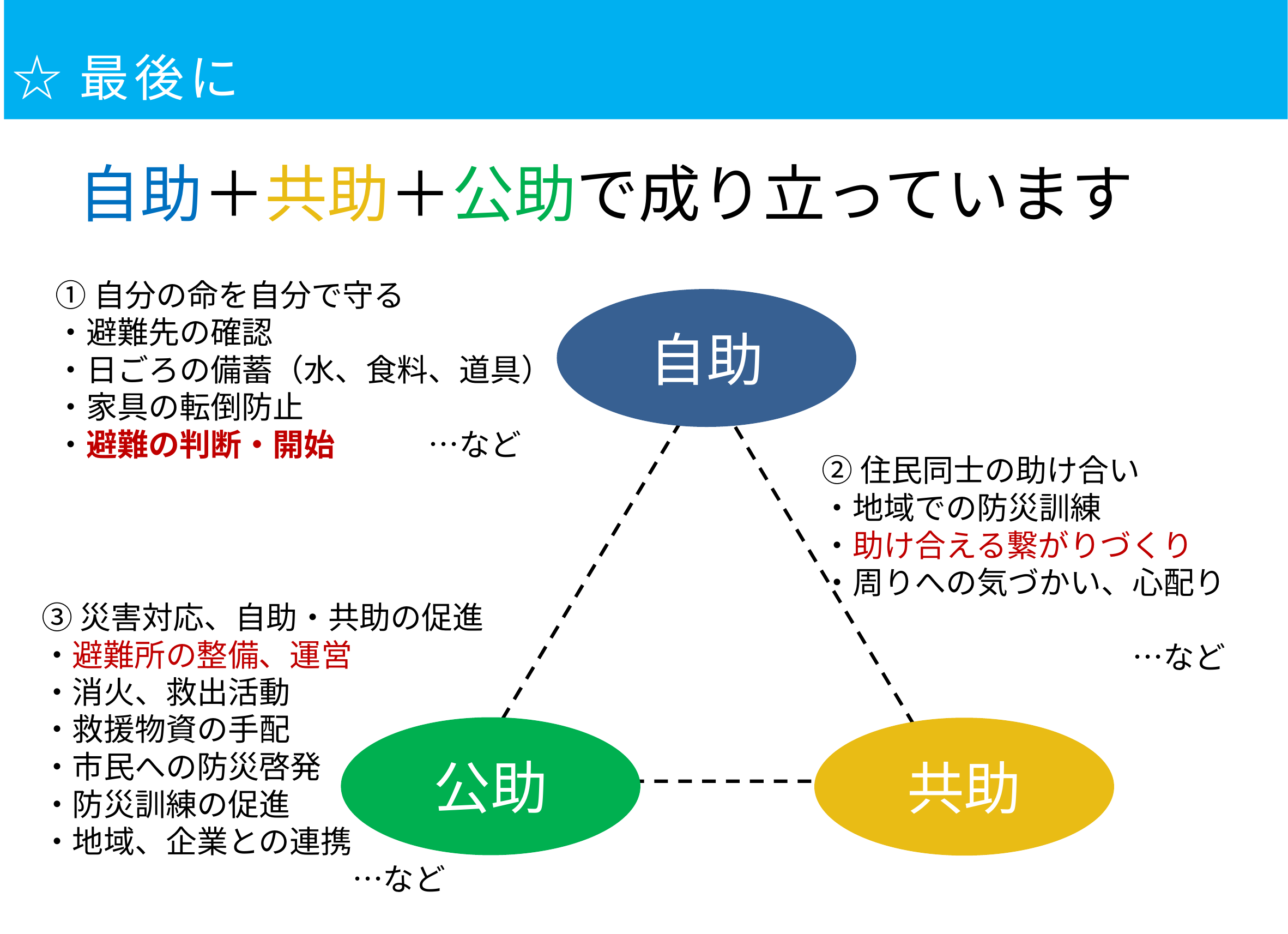

☆最後に
自助＋共助＋公助で成り立っています
①自分の命を自分で守る
・避難先の確認
・日ごろの備蓄（水、食料、道具）
・家具の転倒防止
・避難の判断・開始　　　…など
自助

②住民同士の助け合い
・地域での防災訓練
・助け合える繋がりづくり
・周りへの気づかい、心配り

　　　　　　　　　　…など

③災害対応、自助・共助の促進
・避難所の整備、運営
・消火、救出活動
・救援物資の手配
・市民への防災啓発
・防災訓練の促進
・地域、企業との連携
　　　　　　　　　　…など
公助
共助